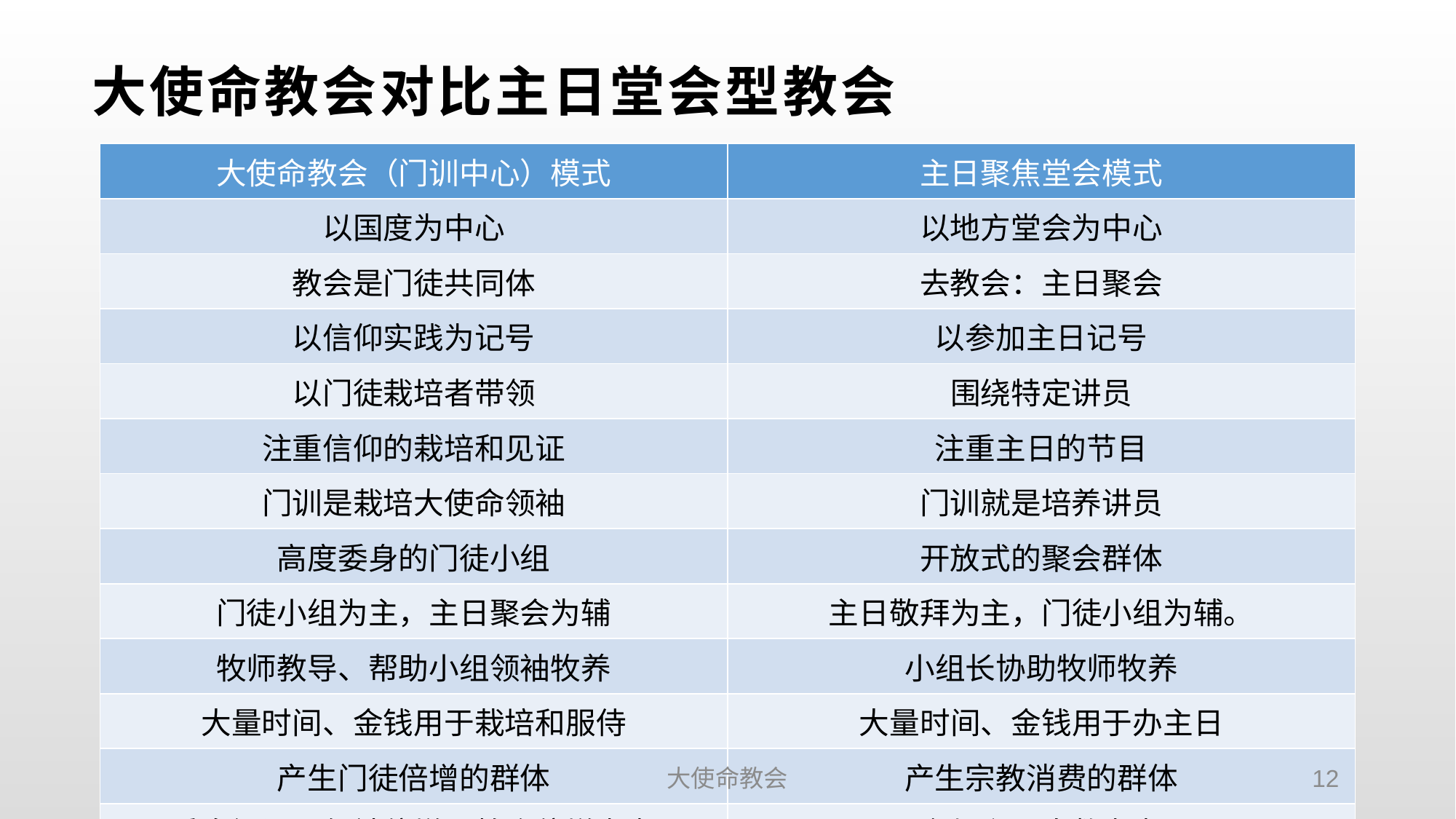

# 大使命教会对比主日堂会型教会
| 大使命教会（门训中心）模式 | 主日聚焦堂会模式 |
| --- | --- |
| 以国度为中心 | 以地方堂会为中心 |
| 教会是门徒共同体 | 去教会：主日聚会 |
| 以信仰实践为记号 | 以参加主日记号 |
| 以门徒栽培者带领 | 围绕特定讲员 |
| 注重信仰的栽培和见证 | 注重主日的节目 |
| 门训是栽培大使命领袖 | 门训就是培养讲员 |
| 高度委身的门徒小组 | 开放式的聚会群体 |
| 门徒小组为主，主日聚会为辅 | 主日敬拜为主，门徒小组为辅。 |
| 牧师教导、帮助小组领袖牧养 | 小组长协助牧师牧养 |
| 大量时间、金钱用于栽培和服侍 | 大量时间、金钱用于办主日 |
| 产生门徒倍增的群体 | 产生宗教消费的群体 |
| 以委身门训、领袖倍增、教会倍增为考量 | 以参加主日人数为考量 |
| 注重合乎圣经的生命实践 | 注重圣经知识、宗教知识的教育 |
大使命教会
12